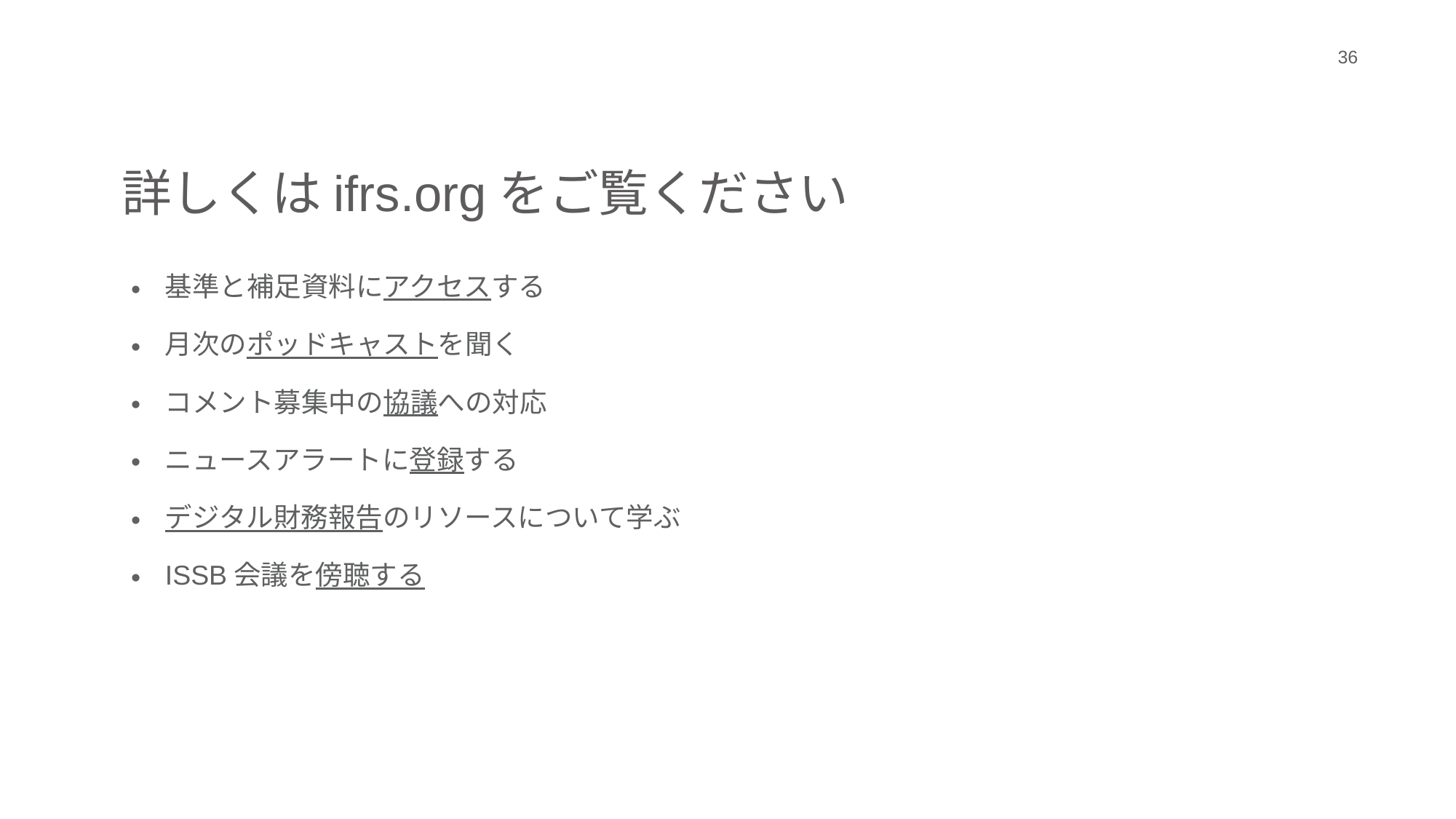

36
詳しくはifrs.orgをご覧ください
基準と補足資料にアクセスする
月次のポッドキャストを聞く
コメント募集中の協議への対応
ニュースアラートに登録する
デジタル財務報告のリソースについて学ぶ
ISSB会議を傍聴する